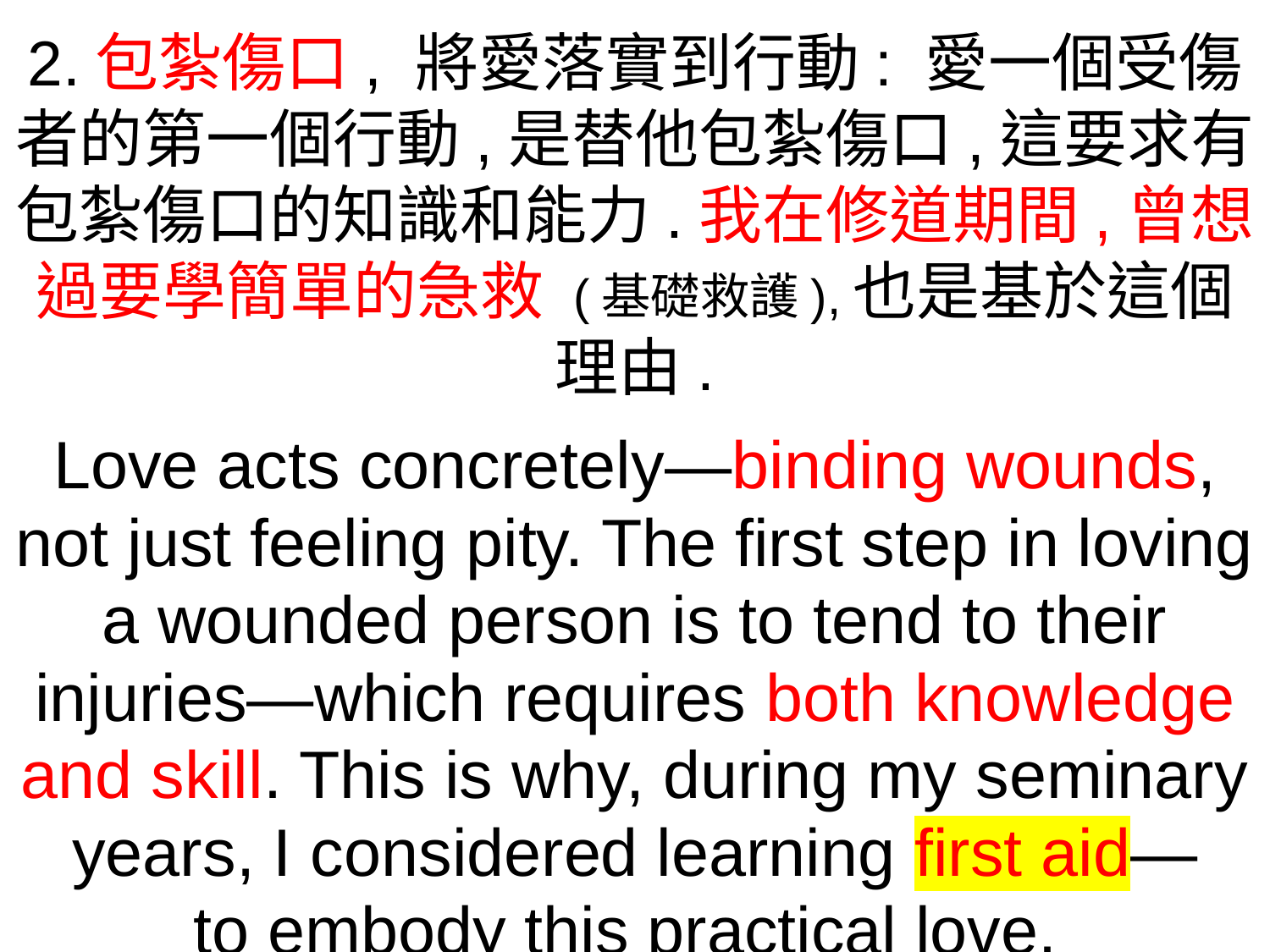

2.包紮傷口, 將愛落實到行動: 愛一個受傷者的第一個行動,是替他包紮傷口,這要求有包紮傷口的知識和能力.我在修道期間,曾想過要學簡單的急救 (基礎救護),也是基於這個理由.
Love acts concretely—binding wounds, not just feeling pity. The first step in loving a wounded person is to tend to their injuries—which requires both knowledge and skill. This is why, during my seminary years, I considered learning first aid—
to embody this practical love.